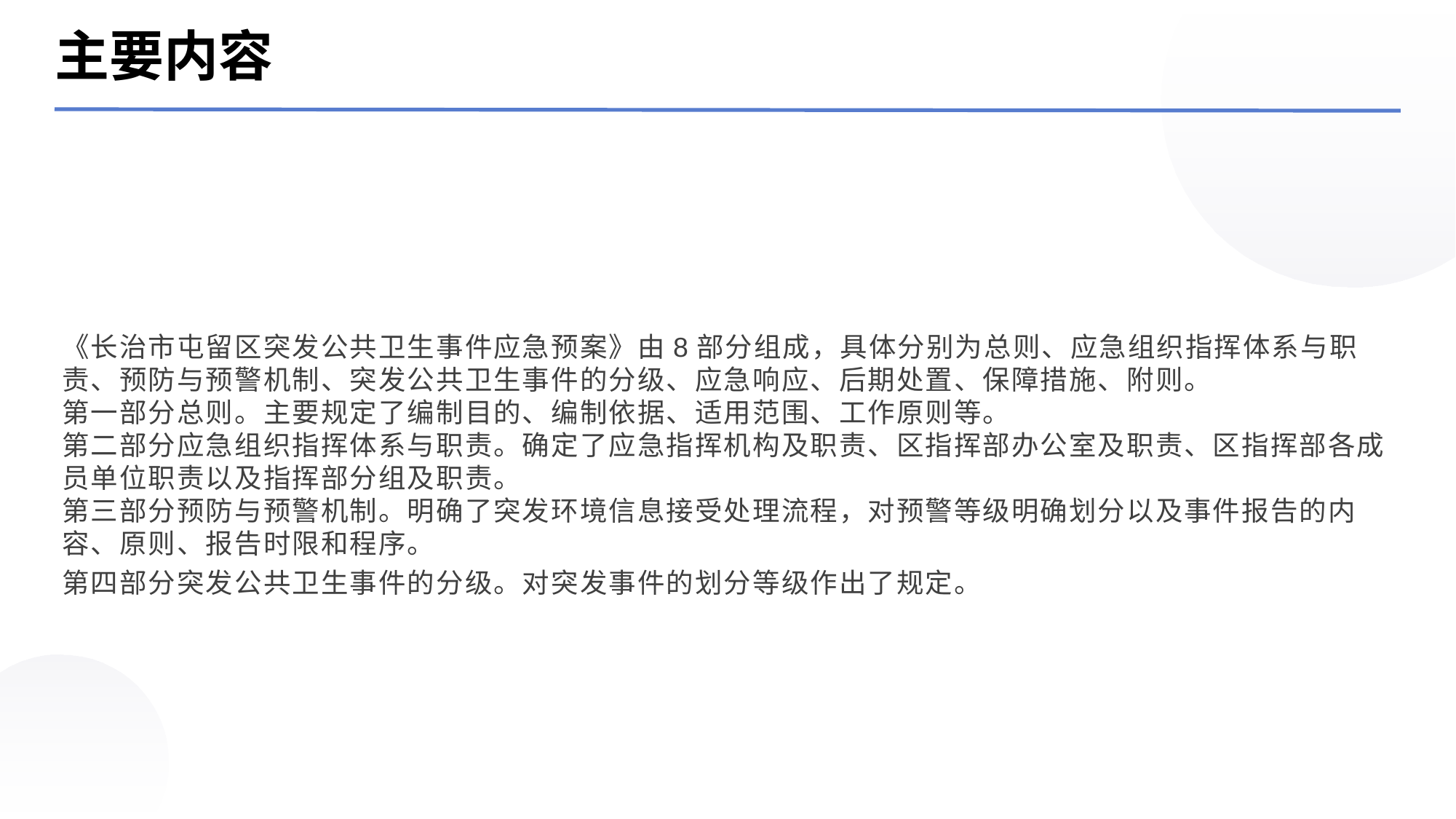

主要内容
《长治市屯留区突发公共卫生事件应急预案》由8部分组成，具体分别为总则、应急组织指挥体系与职责、预防与预警机制、突发公共卫生事件的分级、应急响应、后期处置、保障措施、附则。
第一部分总则。主要规定了编制目的、编制依据、适用范围、工作原则等。
第二部分应急组织指挥体系与职责。确定了应急指挥机构及职责、区指挥部办公室及职责、区指挥部各成员单位职责以及指挥部分组及职责。
第三部分预防与预警机制。明确了突发环境信息接受处理流程，对预警等级明确划分以及事件报告的内容、原则、报告时限和程序。
第四部分突发公共卫生事件的分级。对突发事件的划分等级作出了规定。